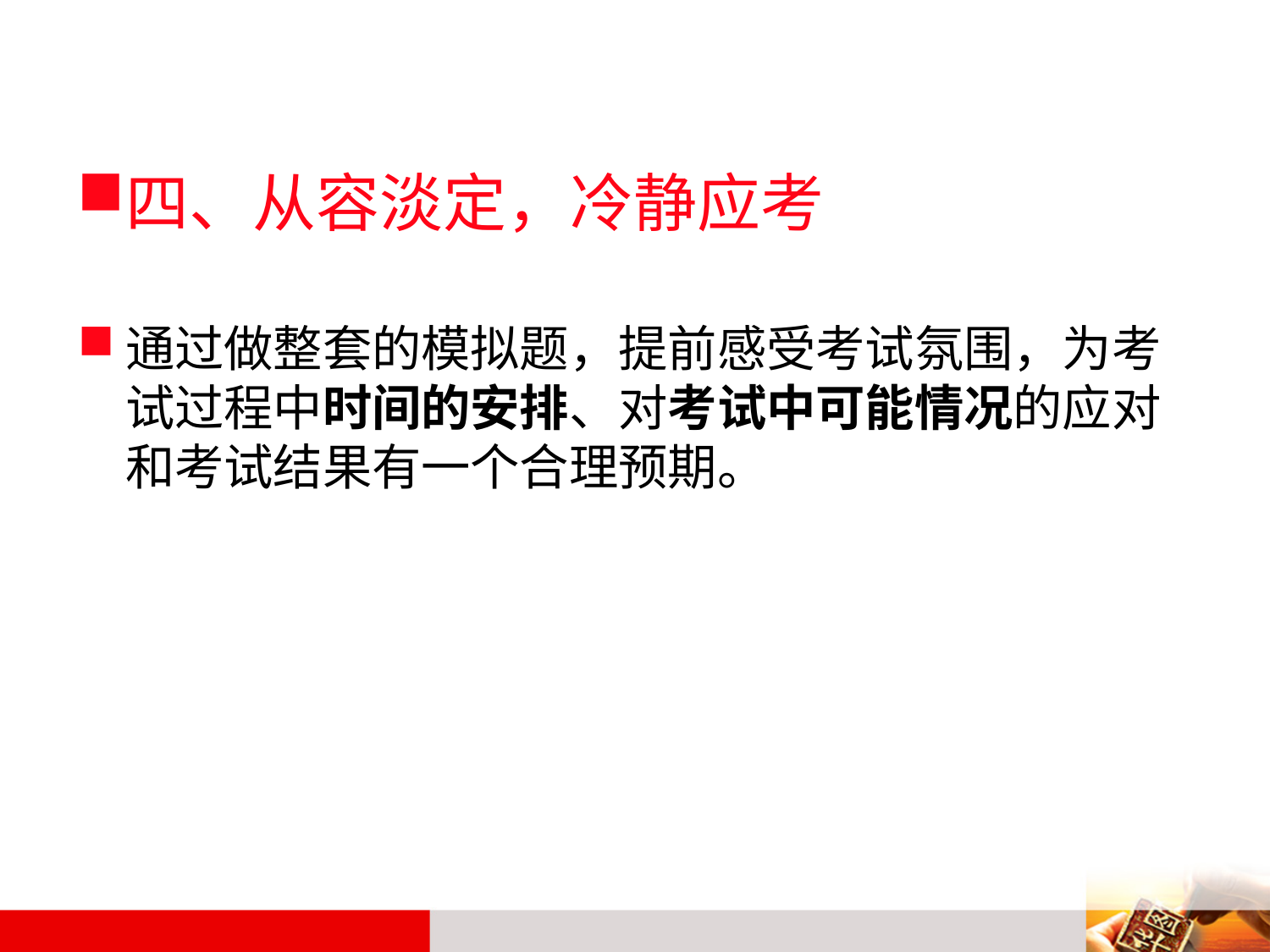

#
四、从容淡定，冷静应考

通过做整套的模拟题，提前感受考试氛围，为考试过程中时间的安排、对考试中可能情况的应对和考试结果有一个合理预期。